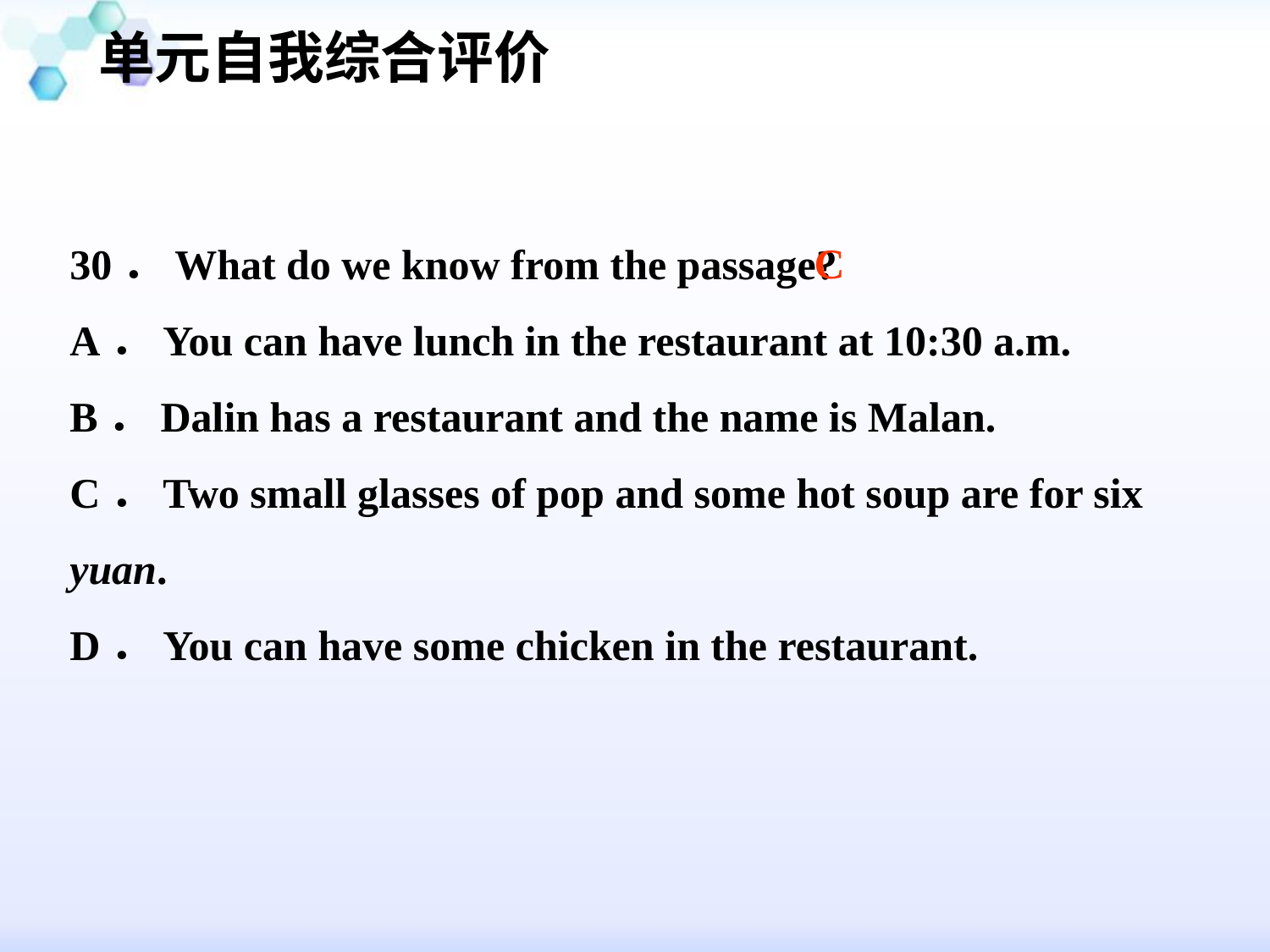

单元自我综合评价
#
30．What do we know from the passage?
A．You can have lunch in the restaurant at 10:30 a.m.
B．Dalin has a restaurant and the name is Malan.
C．Two small glasses of pop and some hot soup are for six yuan.
D．You can have some chicken in the restaurant.
C